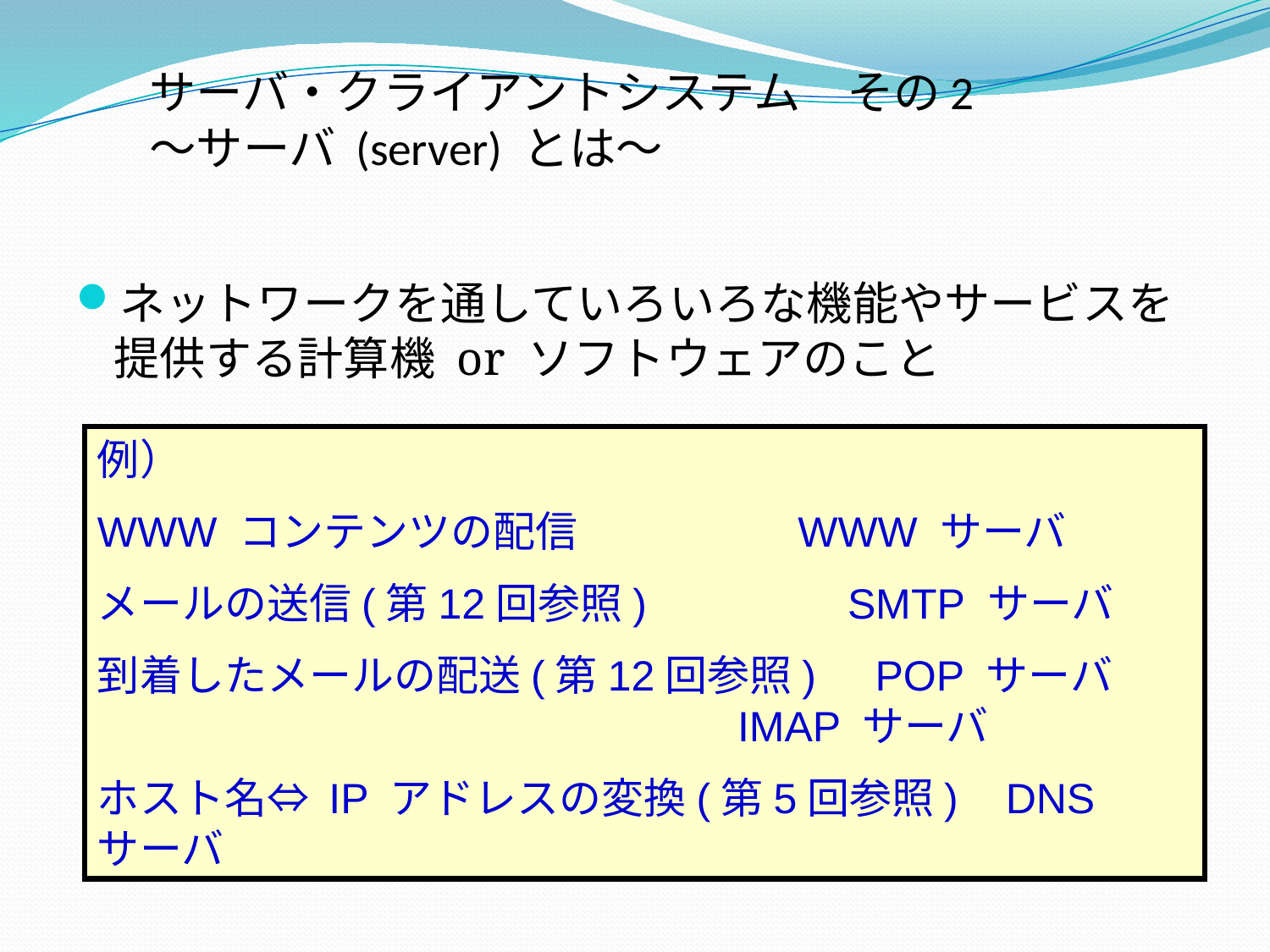

# サーバ・クライアントシステム　その2 ～サーバ (server) とは～
ネットワークを通していろいろな機能やサービスを提供する計算機 or ソフトウェアのこと
例）
WWW コンテンツの配信                      WWW サーバ
メールの送信(第12回参照)                 SMTP サーバ
到着したメールの配送(第12回参照)     POP サーバ
                                                      IMAP サーバ
ホスト名⇔ IP アドレスの変換(第5回参照)    DNS サーバ